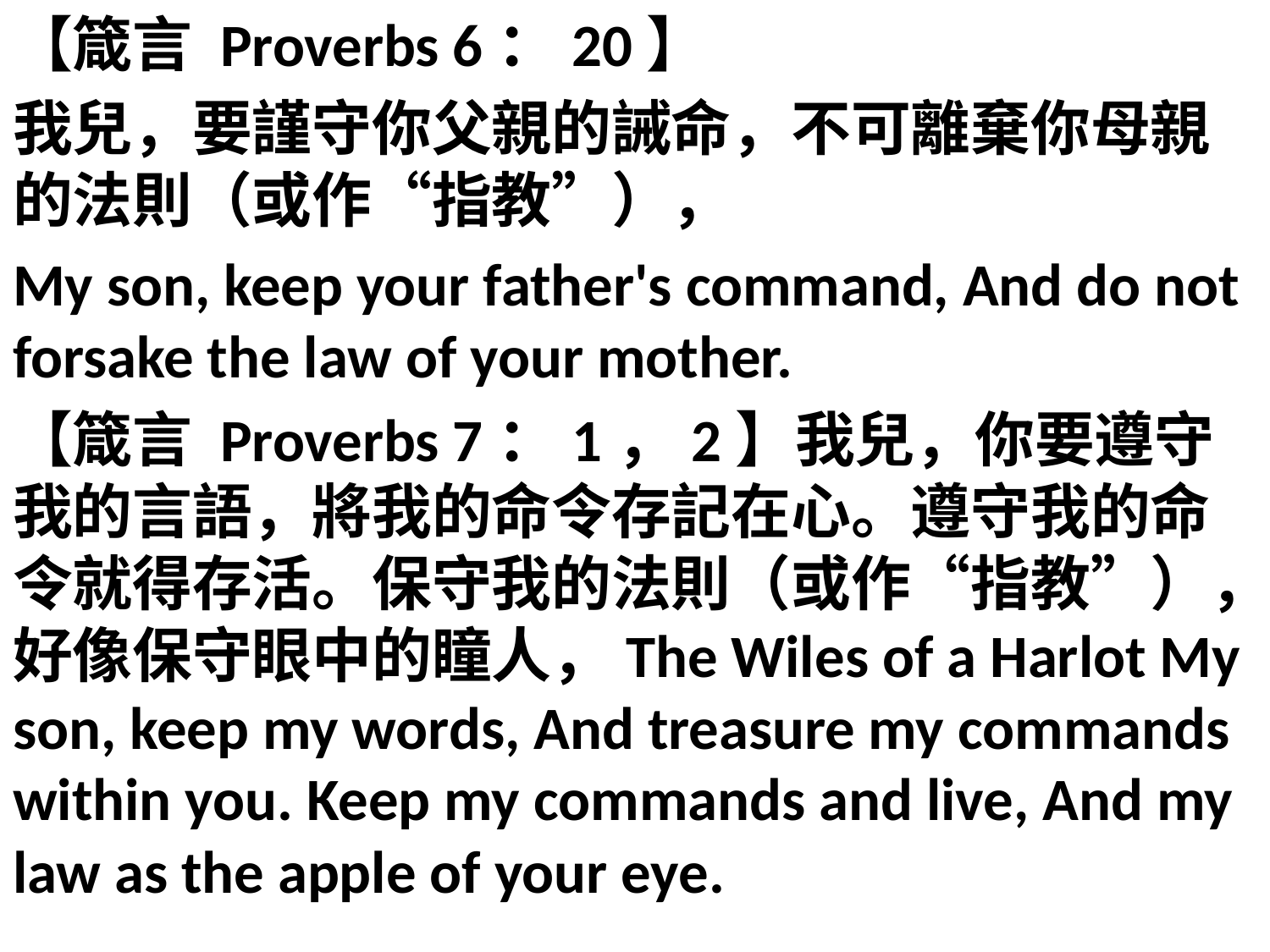

【箴言 Proverbs 6：20】
我兒，要謹守你父親的誡命，不可離棄你母親的法則（或作“指教”），
My son, keep your father's command, And do not forsake the law of your mother.
【箴言 Proverbs 7：1，2】我兒，你要遵守我的言語，將我的命令存記在心。遵守我的命令就得存活。保守我的法則（或作“指教”），好像保守眼中的瞳人，The Wiles of a Harlot My son, keep my words, And treasure my commands within you. Keep my commands and live, And my law as the apple of your eye.